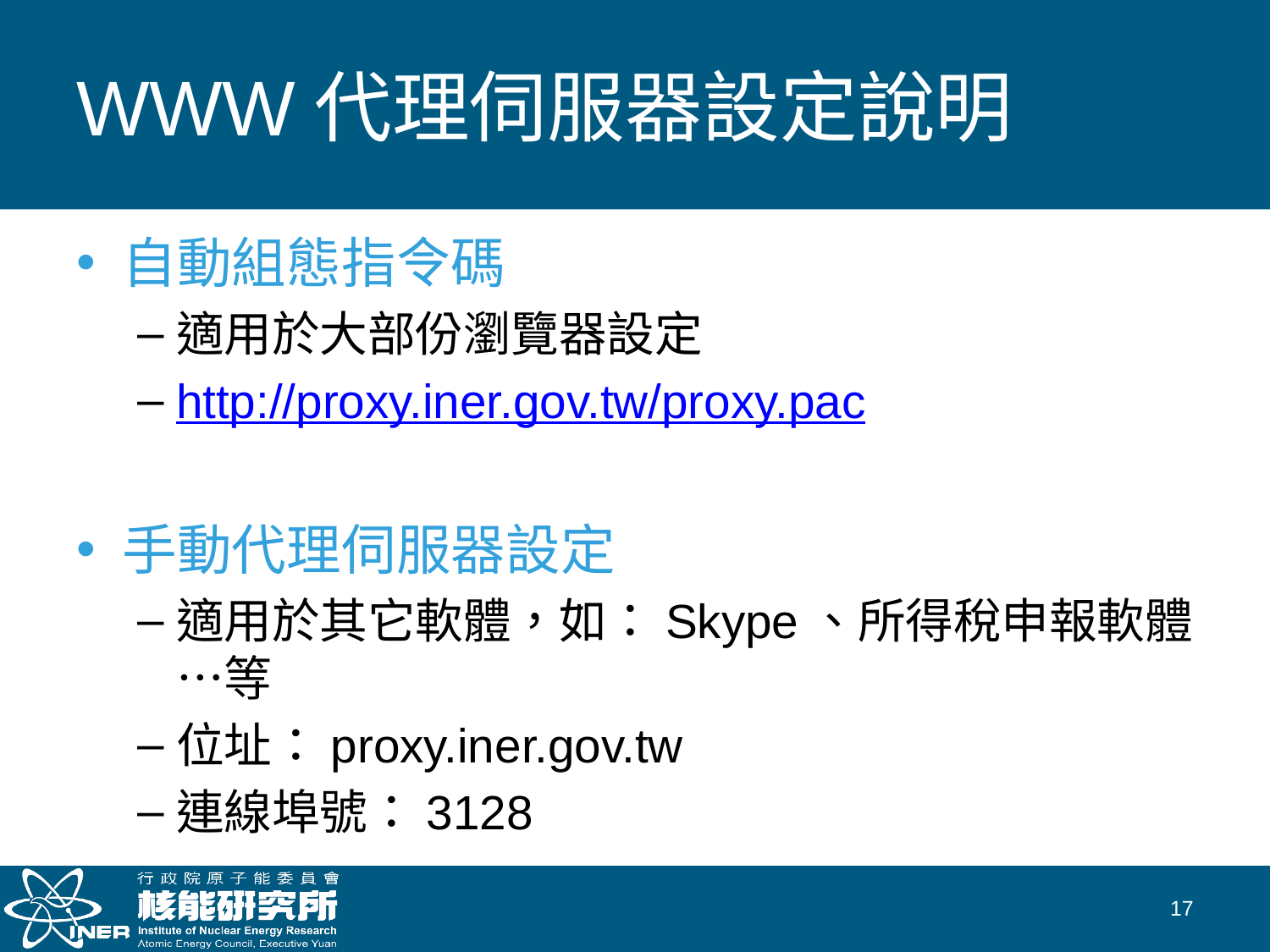

# WWW代理伺服器設定說明
自動組態指令碼
適用於大部份瀏覽器設定
http://proxy.iner.gov.tw/proxy.pac

手動代理伺服器設定
適用於其它軟體，如：Skype、所得稅申報軟體…等
位址：proxy.iner.gov.tw
連線埠號：3128
17